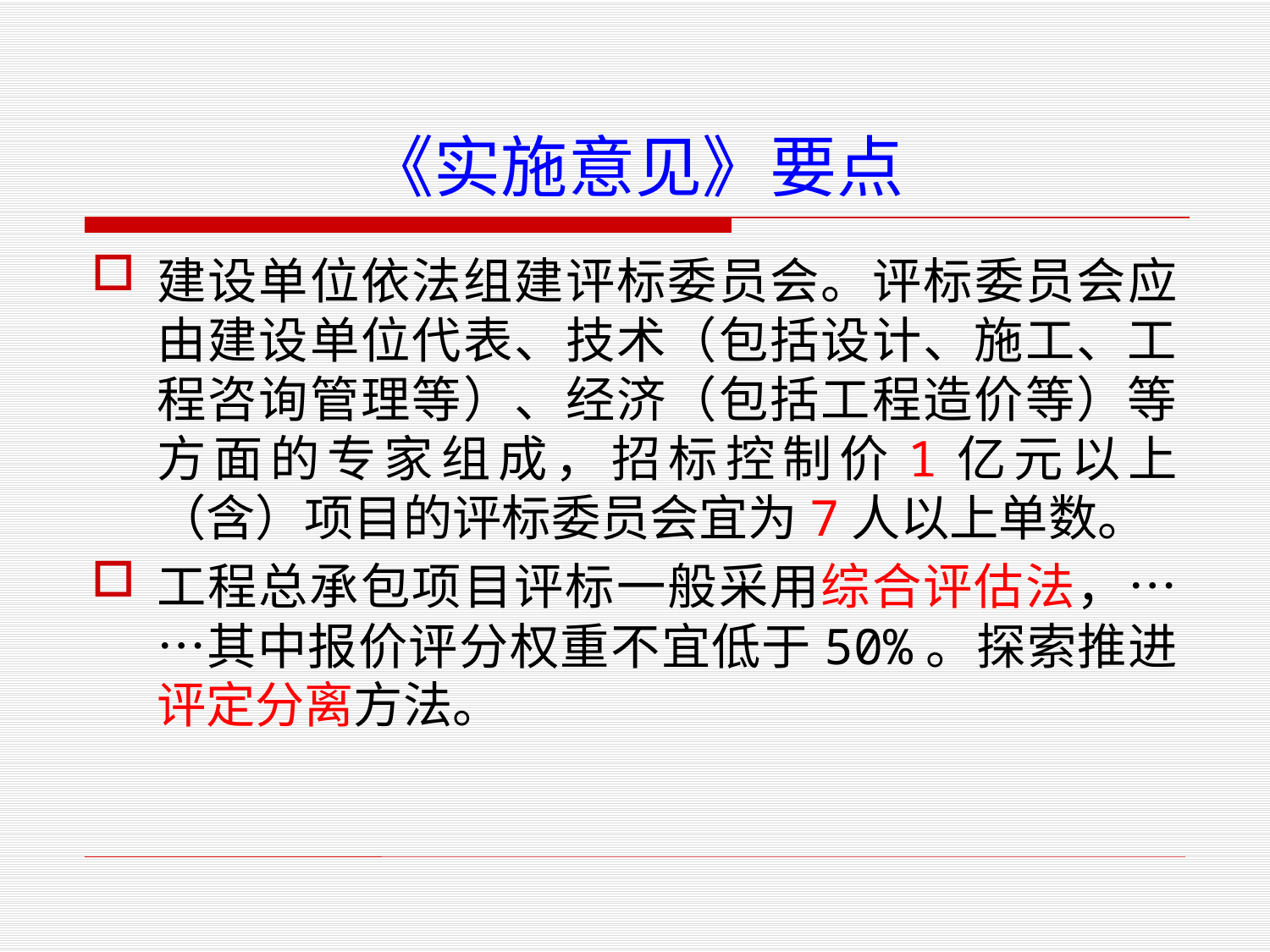

# 《实施意见》要点
建设单位依法组建评标委员会。评标委员会应由建设单位代表、技术（包括设计、施工、工程咨询管理等）、经济（包括工程造价等）等方面的专家组成，招标控制价1亿元以上（含）项目的评标委员会宜为7人以上单数。
工程总承包项目评标一般采用综合评估法，……其中报价评分权重不宜低于50%。探索推进评定分离方法。